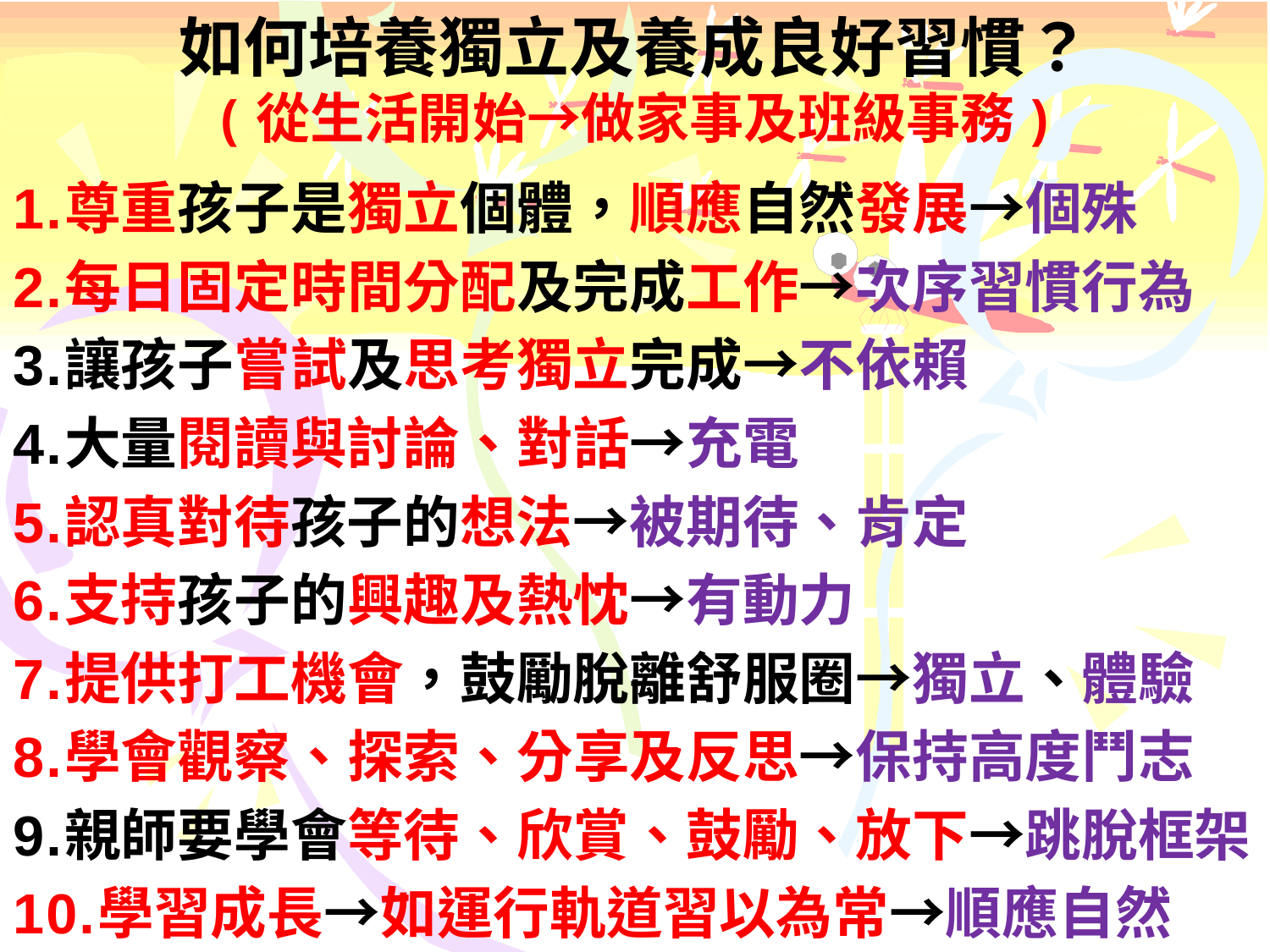

# 如何培養獨立及養成良好習慣？ (從生活開始→做家事及班級事務)
尊重孩子是獨立個體，順應自然發展→個殊
每日固定時間分配及完成工作→次序習慣行為
讓孩子嘗試及思考獨立完成→不依賴
大量閱讀與討論、對話→充電
認真對待孩子的想法→被期待、肯定
支持孩子的興趣及熱忱→有動力
提供打工機會，鼓勵脫離舒服圈→獨立、體驗
學會觀察、探索、分享及反思→保持高度鬥志
親師要學會等待、欣賞、鼓勵、放下→跳脫框架
學習成長→如運行軌道習以為常→順應自然